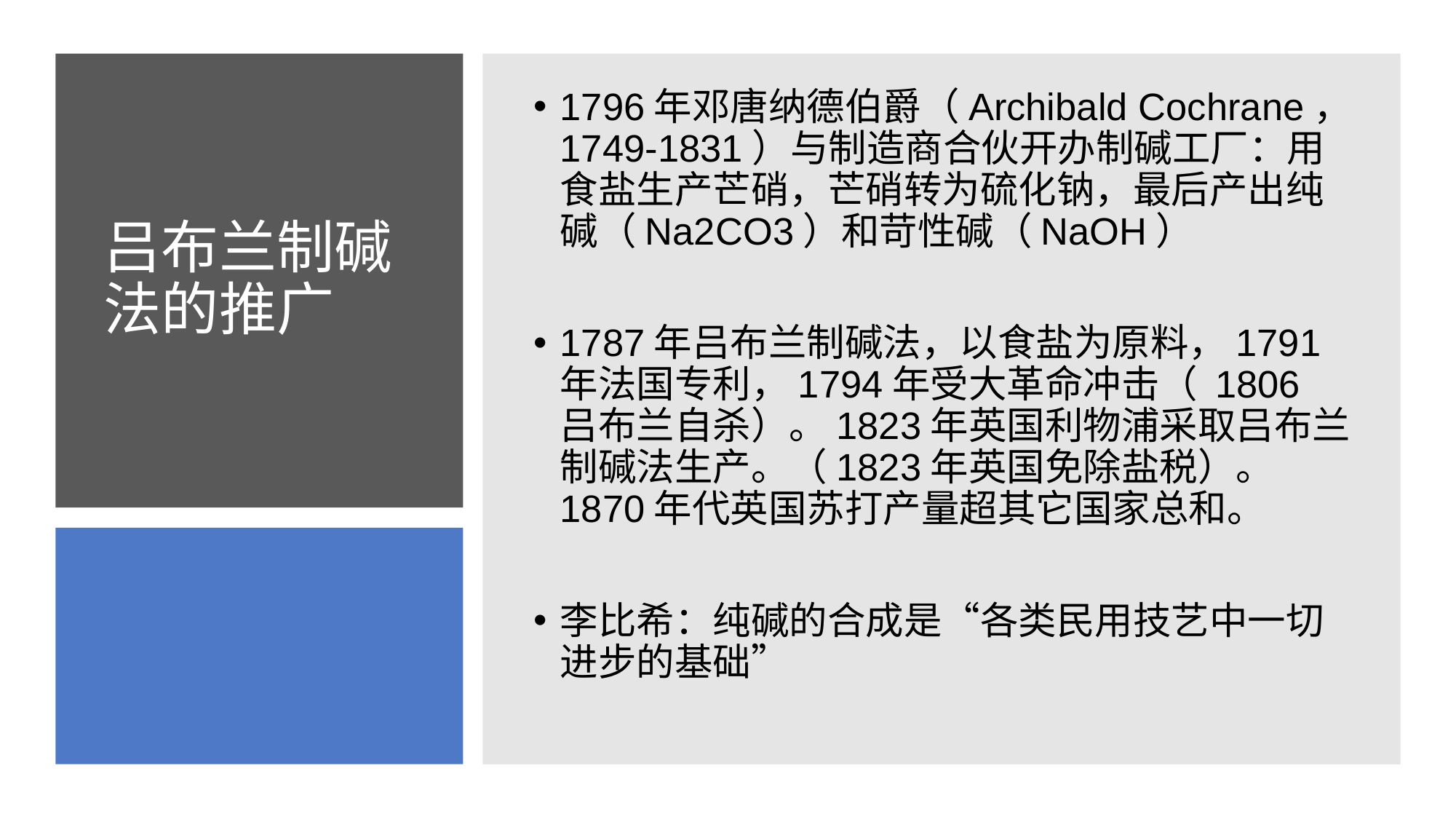

1796年邓唐纳德伯爵（Archibald Cochrane，1749-1831）与制造商合伙开办制碱工厂：用食盐生产芒硝，芒硝转为硫化钠，最后产出纯碱（Na2CO3）和苛性碱（NaOH）

1787年吕布兰制碱法，以食盐为原料，1791年法国专利，1794年受大革命冲击（ 1806 吕布兰自杀）。1823年英国利物浦采取吕布兰制碱法生产。（1823年英国免除盐税）。 1870年代英国苏打产量超其它国家总和。

李比希：纯碱的合成是“各类民用技艺中一切进步的基础”

# 吕布兰制碱法的推广